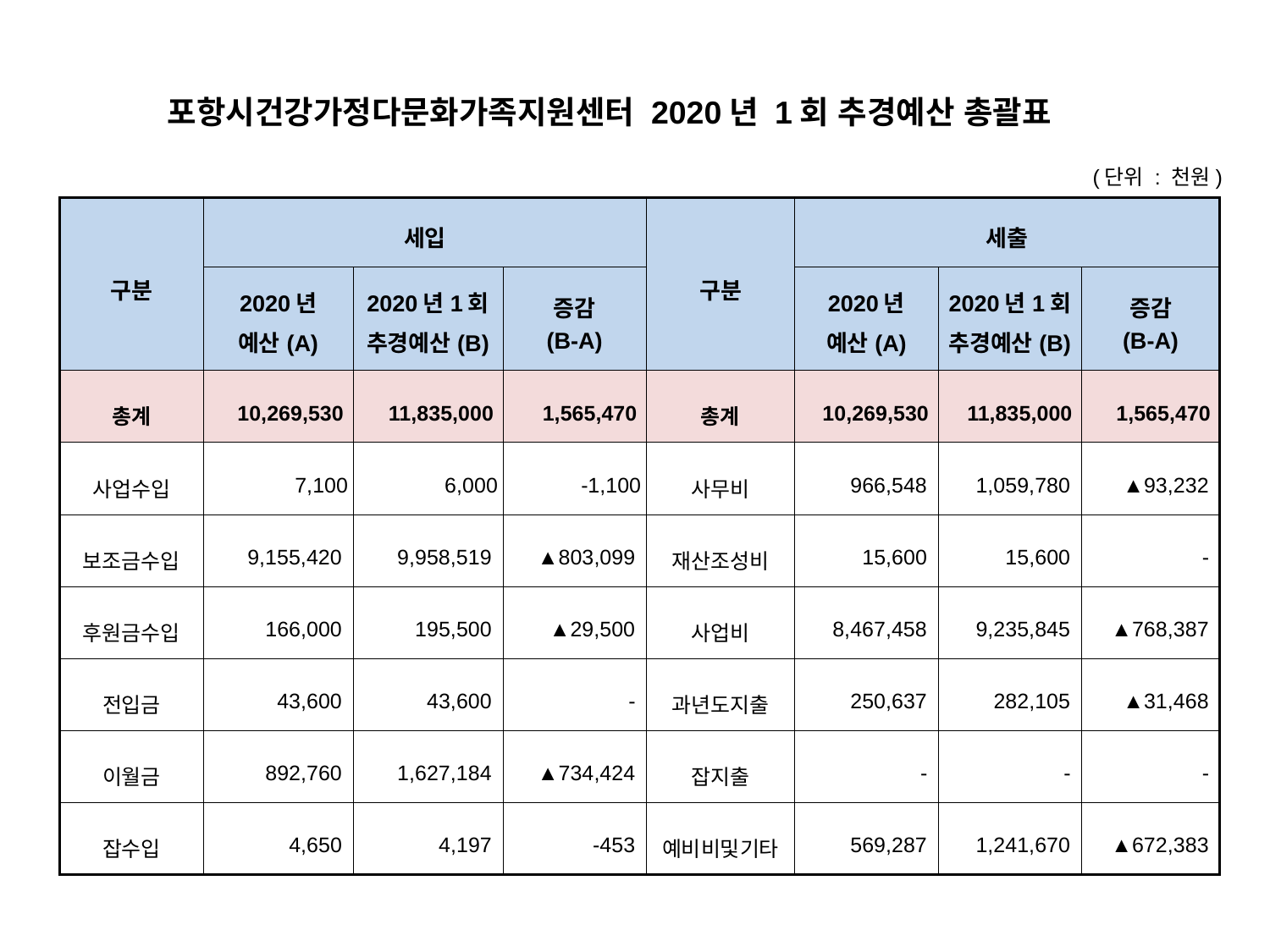

포항시건강가정다문화가족지원센터 2020년 1회 추경예산 총괄표
(단위 : 천원)
| 구분 | 세입 |  |  | 구분 | 세출 |  |  |
| --- | --- | --- | --- | --- | --- | --- | --- |
|  | 2020년 예산(A) | 2020년1회 추경예산(B) | 증감 (B-A) |  | 2020년 예산(A) | 2020년1회 추경예산(B) | 증감 (B-A) |
| 총계 | 10,269,530 | 11,835,000 | 1,565,470 | 총계 | 10,269,530 | 11,835,000 | 1,565,470 |
| 사업수입 | 7,100 | 6,000 | -1,100 | 사무비 | 966,548 | 1,059,780 | ▲93,232 |
| 보조금수입 | 9,155,420 | 9,958,519 | ▲803,099 | 재산조성비 | 15,600 | 15,600 | - |
| 후원금수입 | 166,000 | 195,500 | ▲29,500 | 사업비 | 8,467,458 | 9,235,845 | ▲768,387 |
| 전입금 | 43,600 | 43,600 | - | 과년도지출 | 250,637 | 282,105 | ▲31,468 |
| 이월금 | 892,760 | 1,627,184 | ▲734,424 | 잡지출 | - | - | - |
| 잡수입 | 4,650 | 4,197 | -453 | 예비비및기타 | 569,287 | 1,241,670 | ▲672,383 |